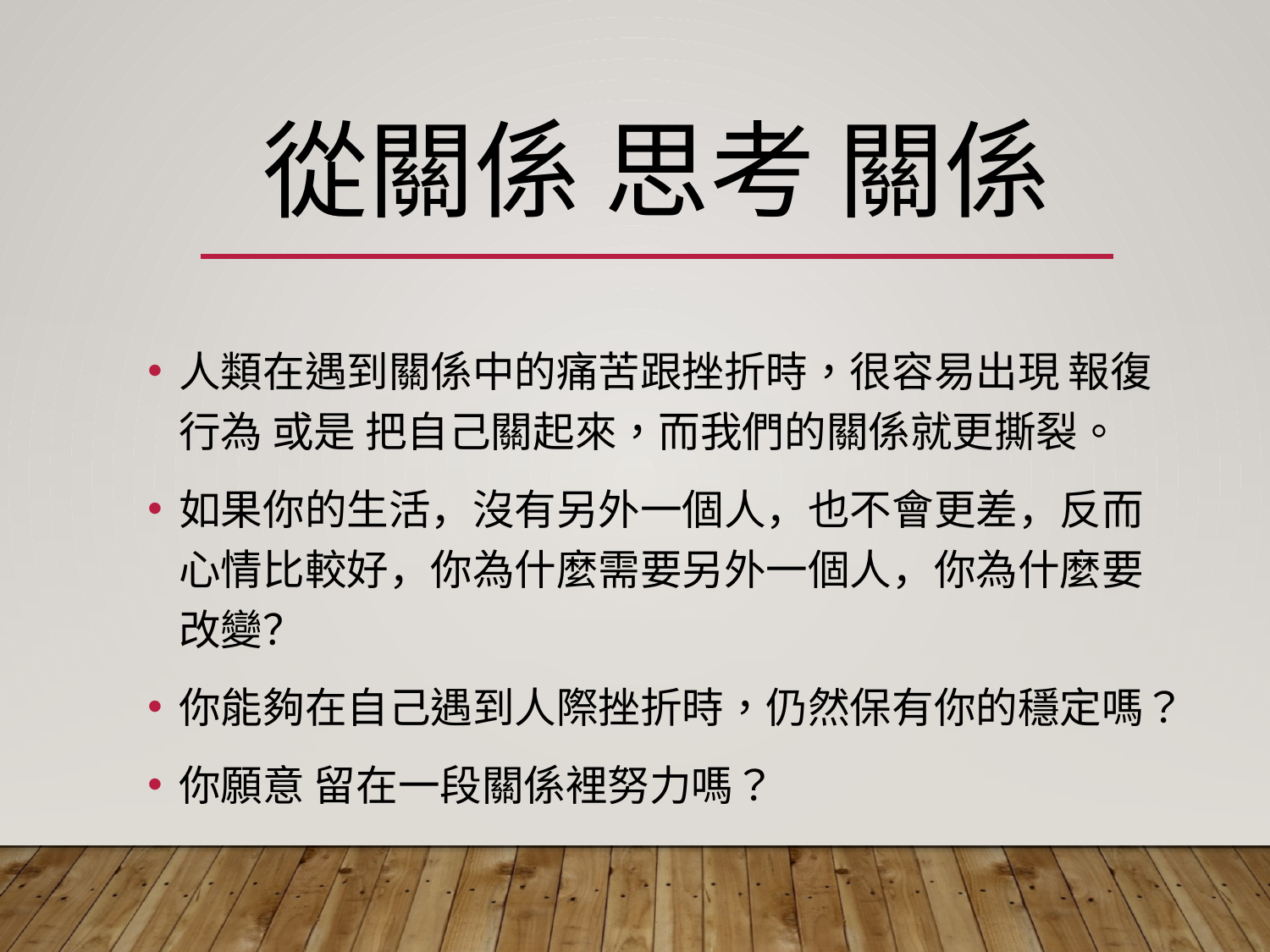

# 從關係 思考 關係

人類在遇到關係中的痛苦跟挫折時，很容易出現 報復行為 或是 把自己關起來，而我們的關係就更撕裂。
如果你的生活，沒有另外一個人，也不會更差，反而心情比較好，你為什麼需要另外一個人，你為什麼要改變？
你能夠在自己遇到人際挫折時，仍然保有你的穩定嗎？
你願意 留在一段關係裡努力嗎？